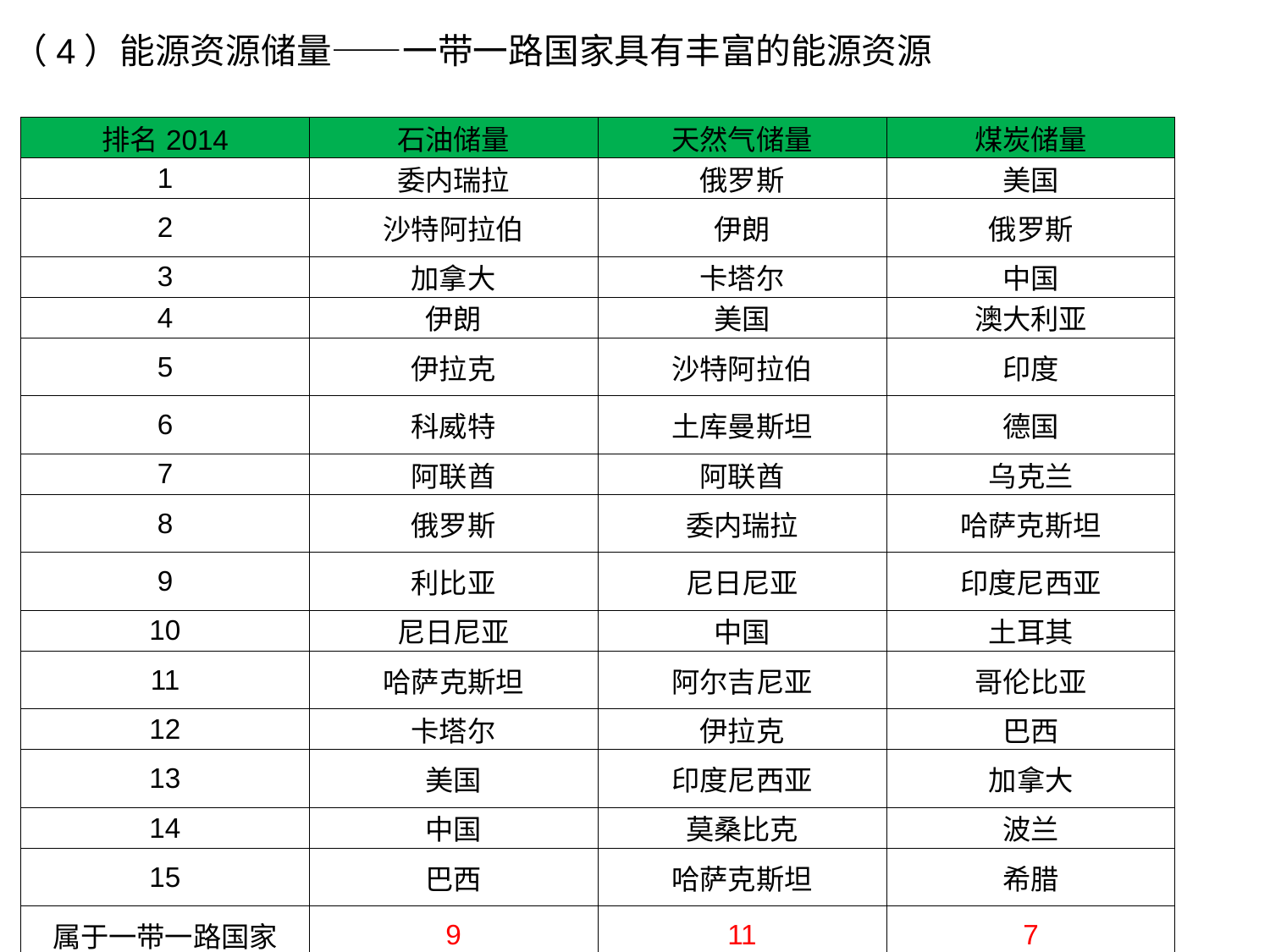

（4）能源资源储量——一带一路国家具有丰富的能源资源
| 排名2014 | 石油储量 | 天然气储量 | 煤炭储量 |
| --- | --- | --- | --- |
| 1 | 委内瑞拉 | 俄罗斯 | 美国 |
| 2 | 沙特阿拉伯 | 伊朗 | 俄罗斯 |
| 3 | 加拿大 | 卡塔尔 | 中国 |
| 4 | 伊朗 | 美国 | 澳大利亚 |
| 5 | 伊拉克 | 沙特阿拉伯 | 印度 |
| 6 | 科威特 | 土库曼斯坦 | 德国 |
| 7 | 阿联酋 | 阿联酋 | 乌克兰 |
| 8 | 俄罗斯 | 委内瑞拉 | 哈萨克斯坦 |
| 9 | 利比亚 | 尼日尼亚 | 印度尼西亚 |
| 10 | 尼日尼亚 | 中国 | 土耳其 |
| 11 | 哈萨克斯坦 | 阿尔吉尼亚 | 哥伦比亚 |
| 12 | 卡塔尔 | 伊拉克 | 巴西 |
| 13 | 美国 | 印度尼西亚 | 加拿大 |
| 14 | 中国 | 莫桑比克 | 波兰 |
| 15 | 巴西 | 哈萨克斯坦 | 希腊 |
| 属于一带一路国家 | 9 | 11 | 7 |